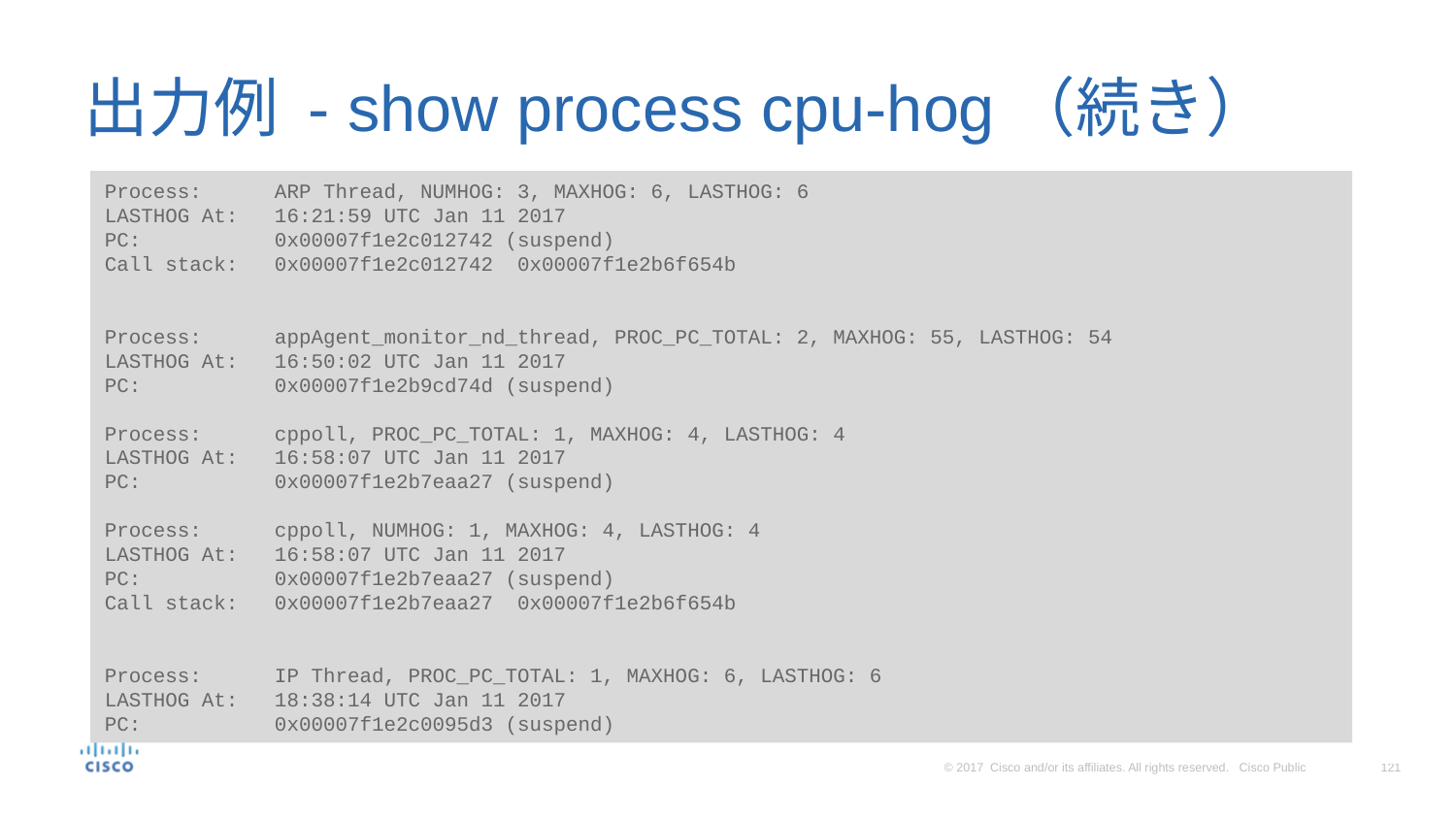

# 出力例 - show process cpu-hog（続き）
Process:      ARP Thread, NUMHOG: 3, MAXHOG: 6, LASTHOG: 6
LASTHOG At:   16:21:59 UTC Jan 11 2017
PC:           0x00007f1e2c012742 (suspend)
Call stack:   0x00007f1e2c012742  0x00007f1e2b6f654b

Process:      appAgent_monitor_nd_thread, PROC_PC_TOTAL: 2, MAXHOG: 55, LASTHOG: 54
LASTHOG At:   16:50:02 UTC Jan 11 2017
PC:           0x00007f1e2b9cd74d (suspend)

Process:      cppoll, PROC_PC_TOTAL: 1, MAXHOG: 4, LASTHOG: 4
LASTHOG At:   16:58:07 UTC Jan 11 2017
PC:           0x00007f1e2b7eaa27 (suspend)

Process:      cppoll, NUMHOG: 1, MAXHOG: 4, LASTHOG: 4
LASTHOG At:   16:58:07 UTC Jan 11 2017
PC:           0x00007f1e2b7eaa27 (suspend)
Call stack:   0x00007f1e2b7eaa27  0x00007f1e2b6f654b

Process:      IP Thread, PROC_PC_TOTAL: 1, MAXHOG: 6, LASTHOG: 6
LASTHOG At:   18:38:14 UTC Jan 11 2017
PC:           0x00007f1e2c0095d3 (suspend)